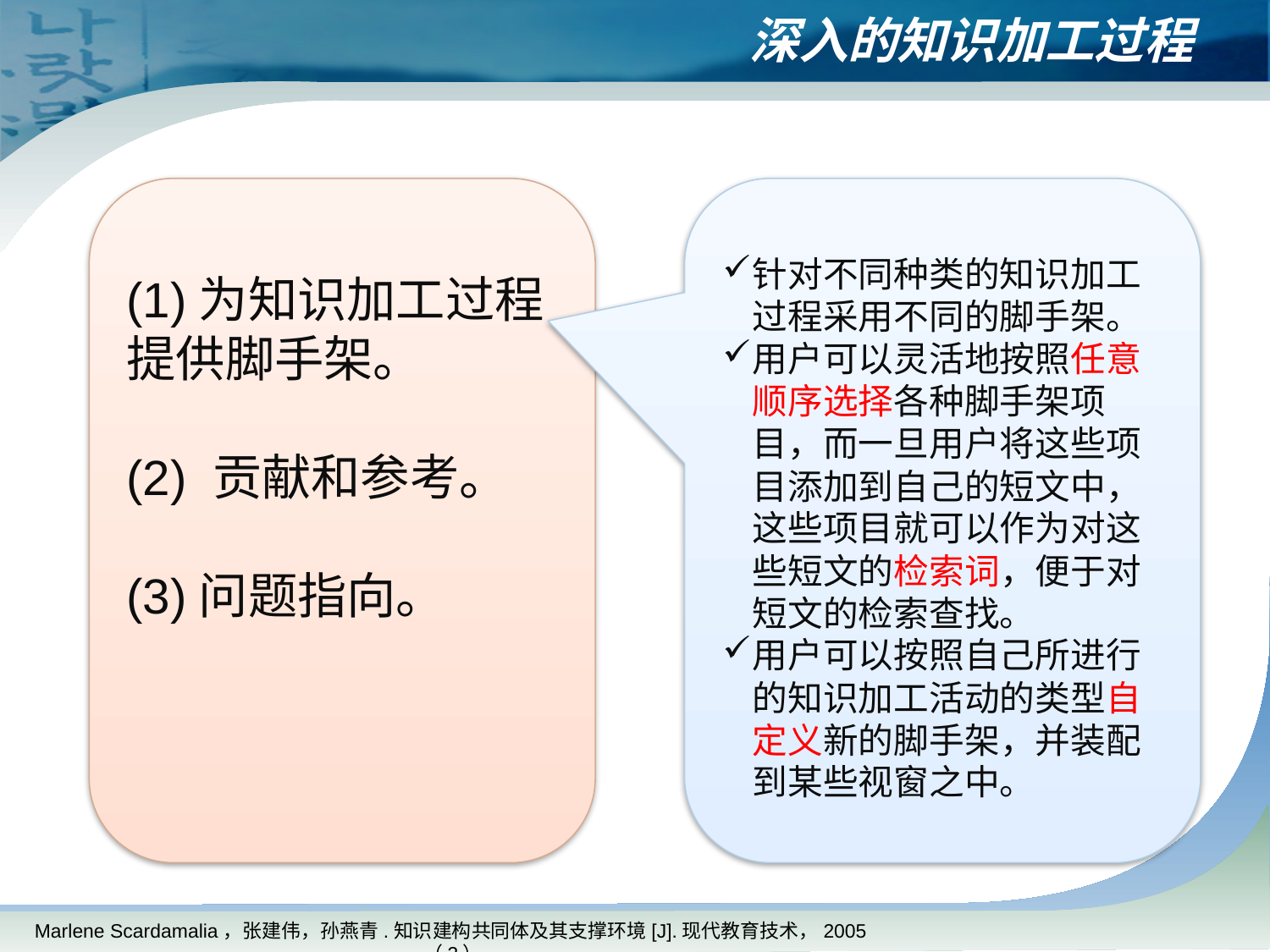

# 深入的知识加工过程

(1)为知识加工过程提供脚手架。

(2) 贡献和参考。

(3)问题指向。

针对不同种类的知识加工过程采用不同的脚手架。
用户可以灵活地按照任意顺序选择各种脚手架项目，而一旦用户将这些项目添加到自己的短文中，这些项目就可以作为对这些短文的检索词，便于对短文的检索查找。
用户可以按照自己所进行的知识加工活动的类型自定义新的脚手架，并装配到某些视窗之中。
Marlene Scardamalia，张建伟，孙燕青.知识建构共同体及其支撑环境[J].现代教育技术，2005（3）